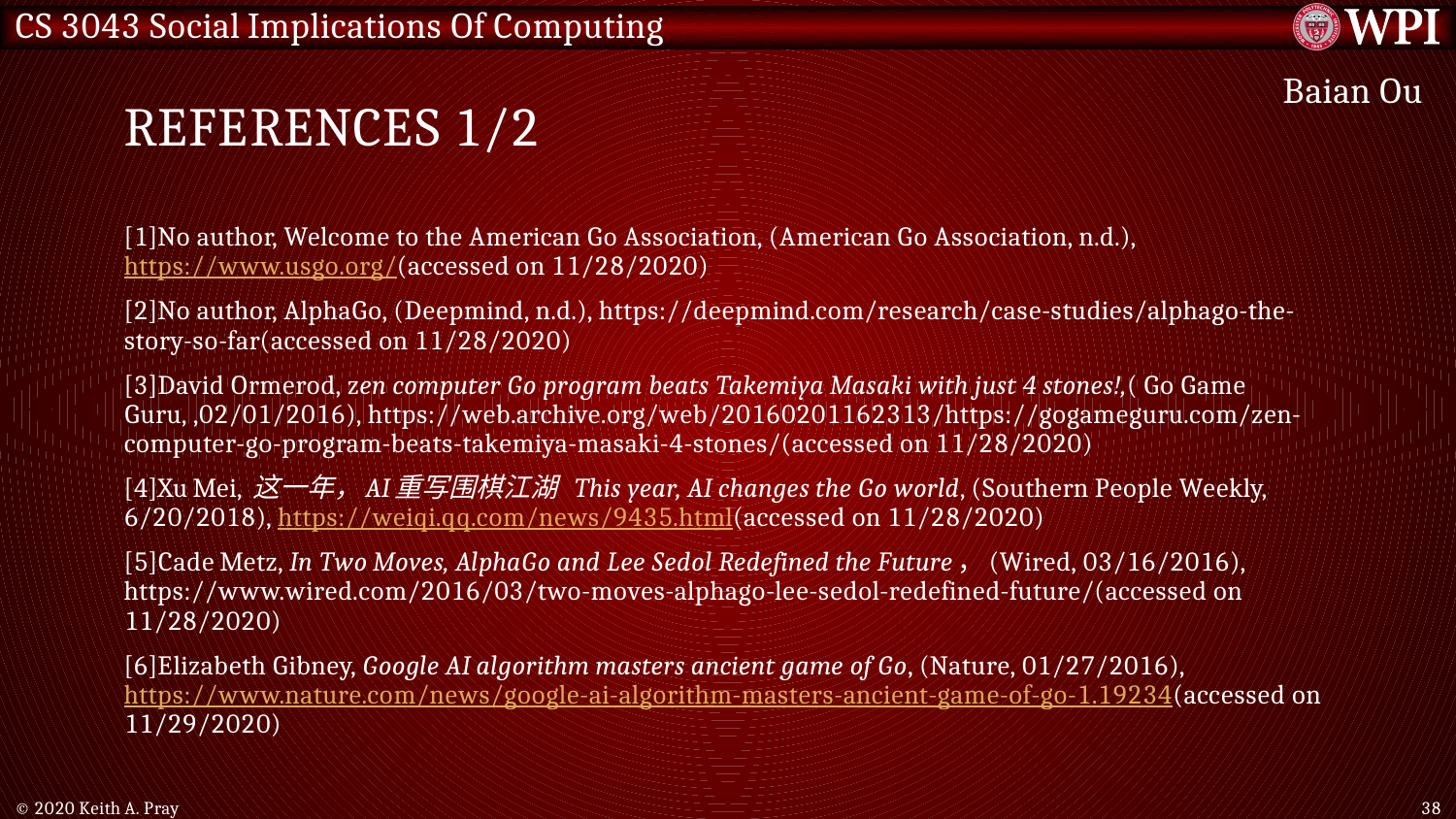

# REFERENCES 1/2
Baian Ou

[1]No author, Welcome to the American Go Association, (American Go Association, n.d.), https://www.usgo.org/(accessed on 11/28/2020)
[2]No author, AlphaGo, (Deepmind, n.d.), https://deepmind.com/research/case-studies/alphago-the-story-so-far(accessed on 11/28/2020)
[3]David Ormerod, zen computer Go program beats Takemiya Masaki with just 4 stones!,( Go Game Guru, ,02/01/2016), https://web.archive.org/web/20160201162313/https://gogameguru.com/zen-computer-go-program-beats-takemiya-masaki-4-stones/(accessed on 11/28/2020)
[4]Xu Mei, 这一年，AI重写围棋江湖  This year, AI changes the Go world, (Southern People Weekly, 6/20/2018), https://weiqi.qq.com/news/9435.html(accessed on 11/28/2020)
[5]Cade Metz, In Two Moves, AlphaGo and Lee Sedol Redefined the Future，(Wired, 03/16/2016), https://www.wired.com/2016/03/two-moves-alphago-lee-sedol-redefined-future/(accessed on 11/28/2020)
[6]Elizabeth Gibney, Google AI algorithm masters ancient game of Go, (Nature, 01/27/2016), https://www.nature.com/news/google-ai-algorithm-masters-ancient-game-of-go-1.19234(accessed on 11/29/2020)
© 2020 Keith A. Pray
38